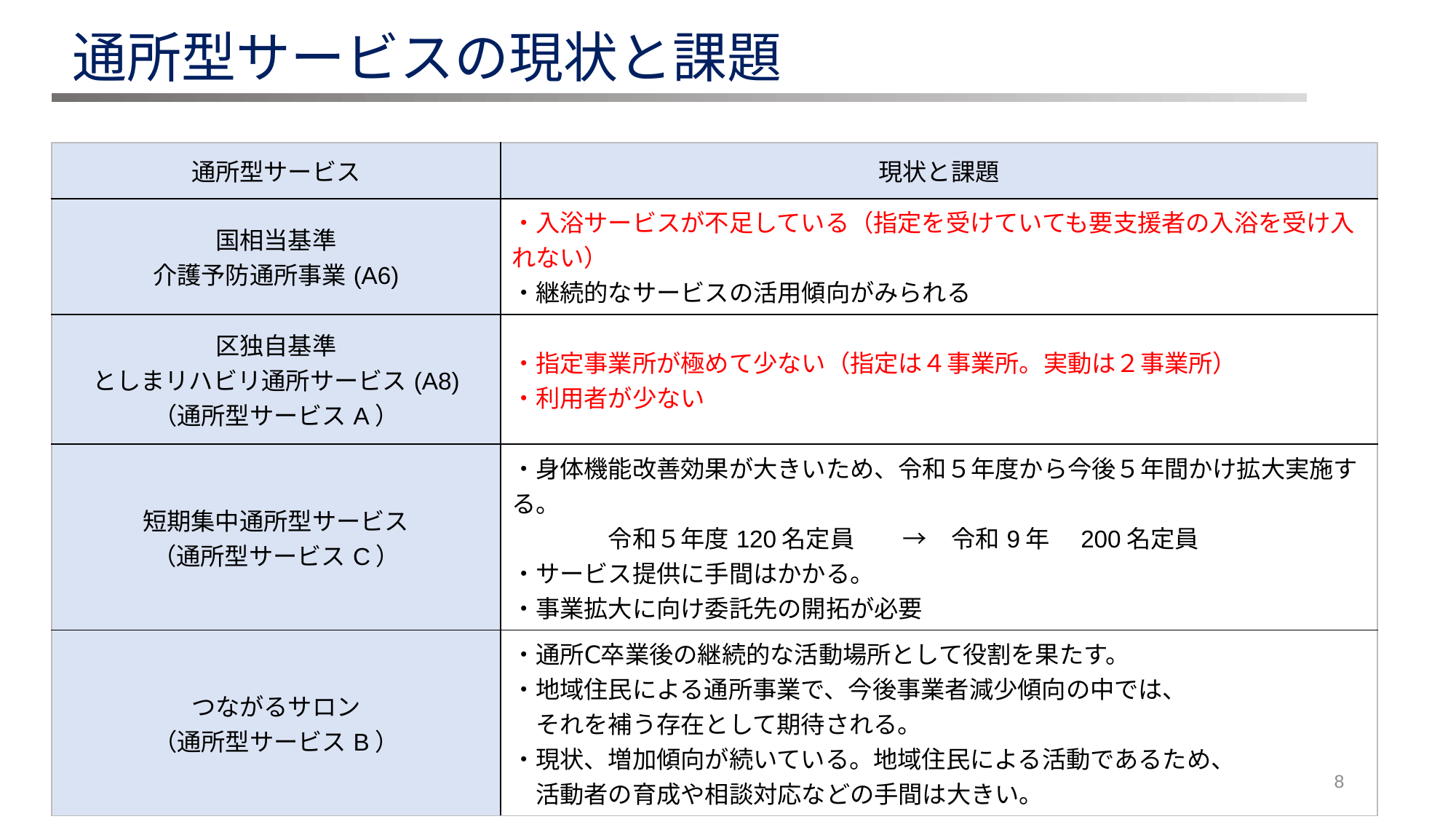

通所型サービスの現状と課題

| 通所型サービス | 現状と課題 |
| --- | --- |
| 国相当基準 介護予防通所事業(A6) | ・入浴サービスが不足している（指定を受けていても要支援者の入浴を受け入れない） ・継続的なサービスの活用傾向がみられる |
| 区独自基準 としまリハビリ通所サービス(A8) （通所型サービスA） | ・指定事業所が極めて少ない（指定は４事業所。実動は２事業所） ・利用者が少ない |
| 短期集中通所型サービス （通所型サービスC） | ・身体機能改善効果が大きいため、令和５年度から今後５年間かけ拡大実施する。 　　　　令和５年度120名定員　　→　令和9年　200名定員 ・サービス提供に手間はかかる。 ・事業拡大に向け委託先の開拓が必要 |
| つながるサロン （通所型サービスB） | ・通所Ⅽ卒業後の継続的な活動場所として役割を果たす。 ・地域住民による通所事業で、今後事業者減少傾向の中では、 　それを補う存在として期待される。　 ・現状、増加傾向が続いている。地域住民による活動であるため、 　活動者の育成や相談対応などの手間は大きい。 |
8